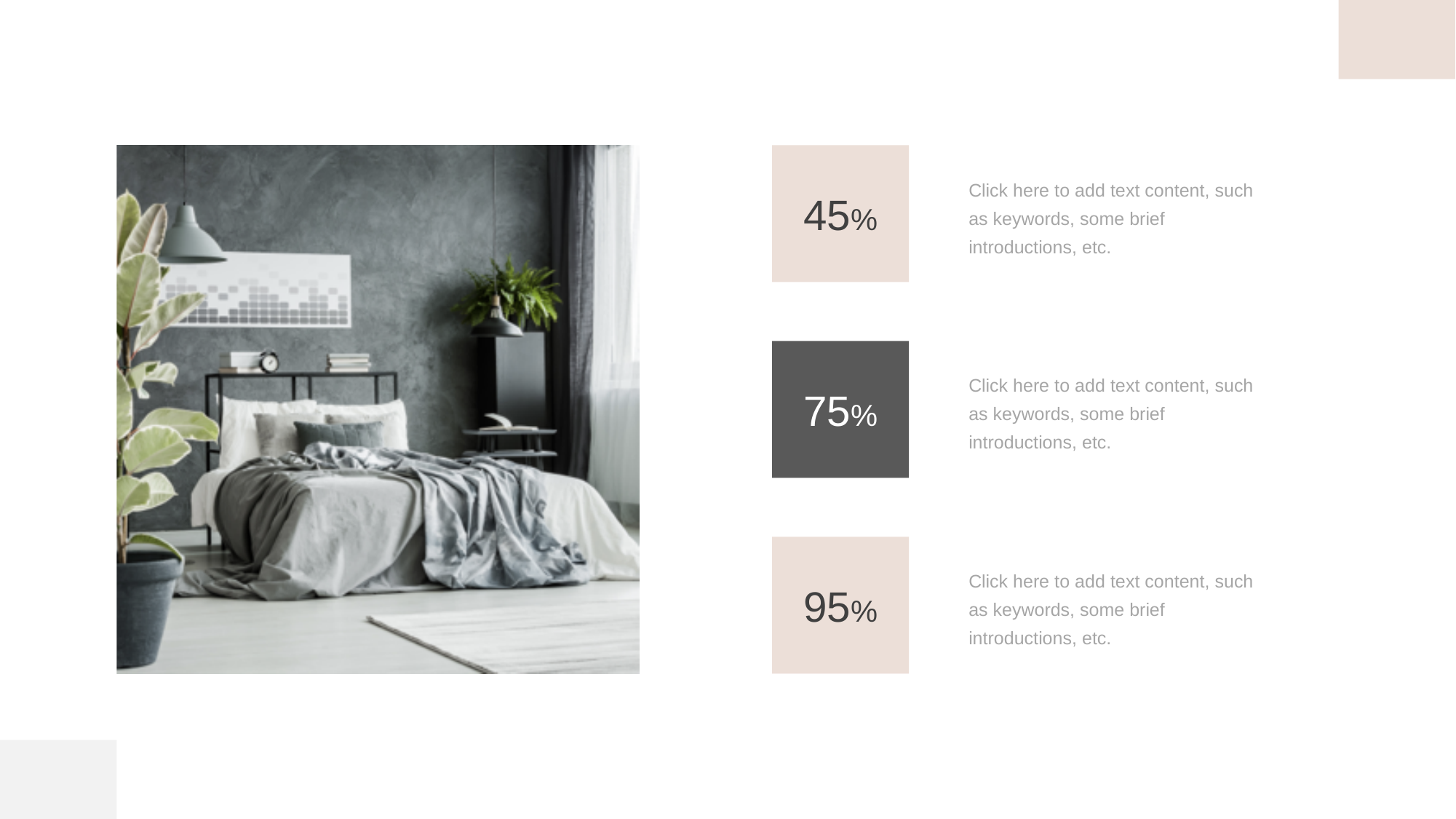

45%
Click here to add text content, such as keywords, some brief introductions, etc.
75%
Click here to add text content, such as keywords, some brief introductions, etc.
95%
Click here to add text content, such as keywords, some brief introductions, etc.

行业PPT模板http://www.1ppt.com/hangye/